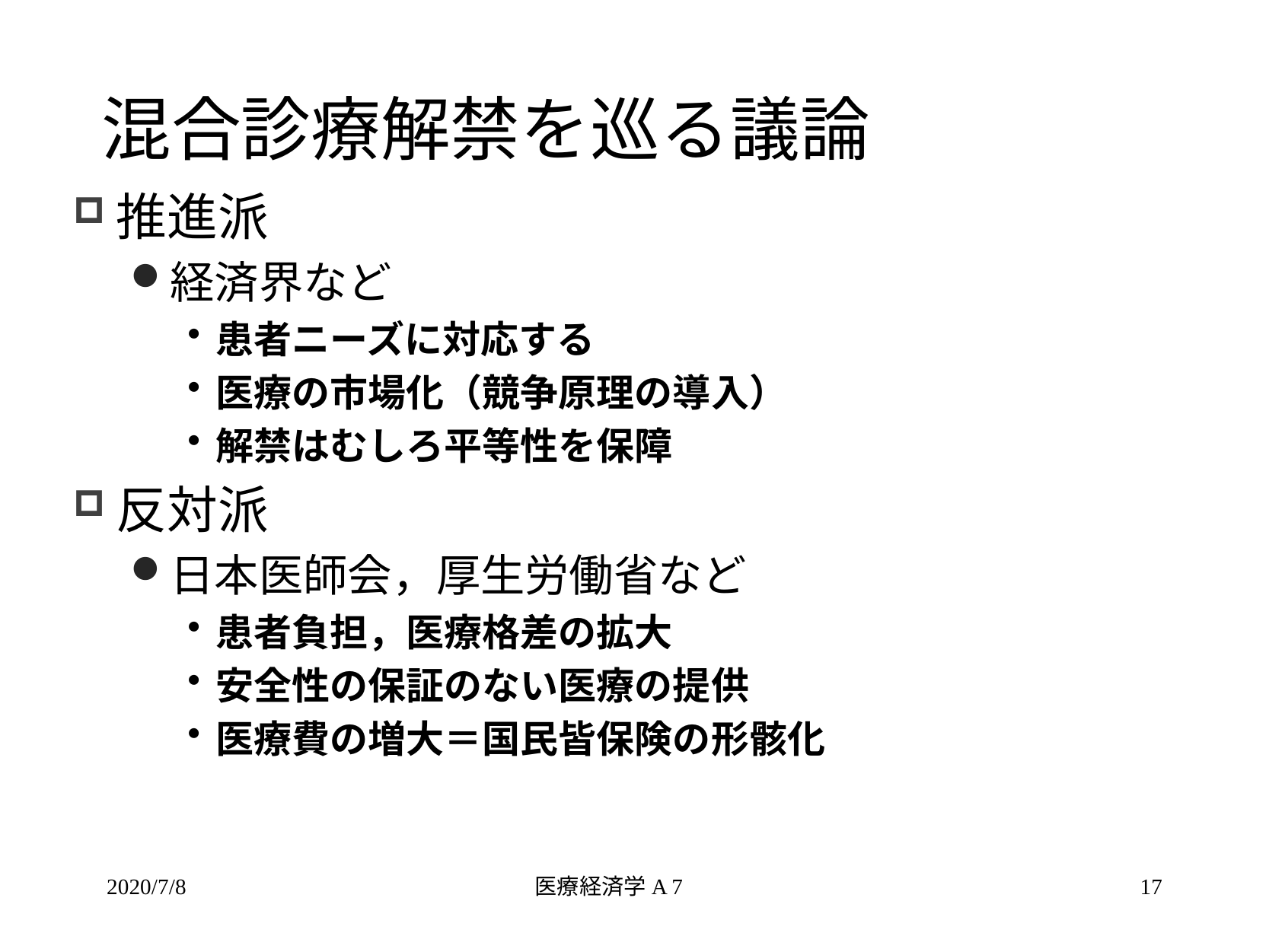

# 混合診療解禁を巡る議論
推進派
経済界など
患者ニーズに対応する
医療の市場化（競争原理の導入）
解禁はむしろ平等性を保障
反対派
日本医師会，厚生労働省など
患者負担，医療格差の拡大
安全性の保証のない医療の提供
医療費の増大＝国民皆保険の形骸化

2020/7/8
医療経済学A 7
17